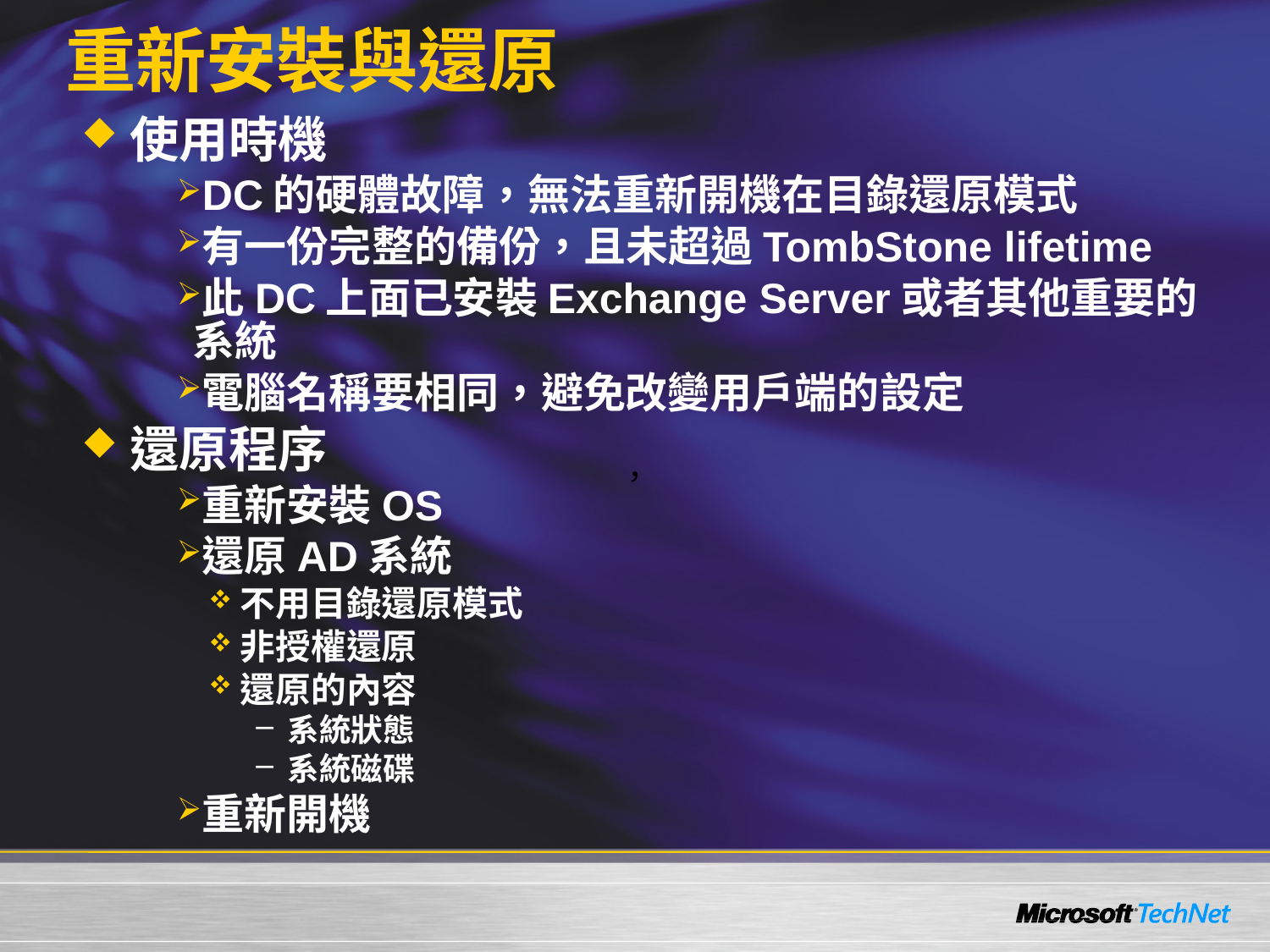

# 重新安裝與還原
使用時機
DC的硬體故障，無法重新開機在目錄還原模式
有一份完整的備份，且未超過TombStone lifetime
此DC上面已安裝Exchange Server或者其他重要的系統
電腦名稱要相同，避免改變用戶端的設定
還原程序
重新安裝OS
還原AD系統
不用目錄還原模式
非授權還原
還原的內容
系統狀態
系統磁碟
重新開機